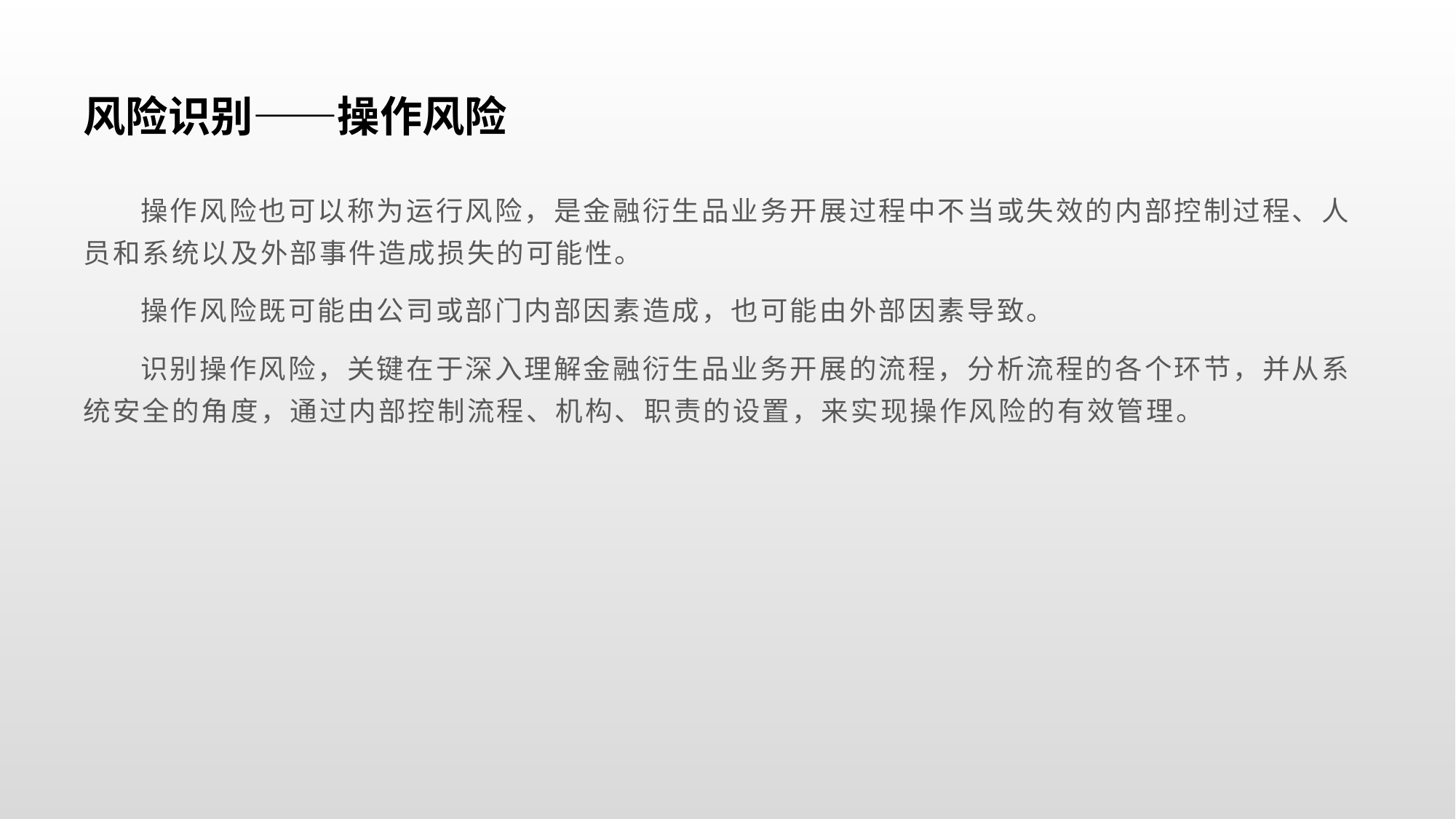

# 风险识别——操作风险
      操作风险也可以称为运行风险，是金融衍生品业务开展过程中不当或失效的内部控制过程、人员和系统以及外部事件造成损失的可能性。
      操作风险既可能由公司或部门内部因素造成，也可能由外部因素导致。
      识别操作风险，关键在于深入理解金融衍生品业务开展的流程，分析流程的各个环节，并从系统安全的角度，通过内部控制流程、机构、职责的设置，来实现操作风险的有效管理。